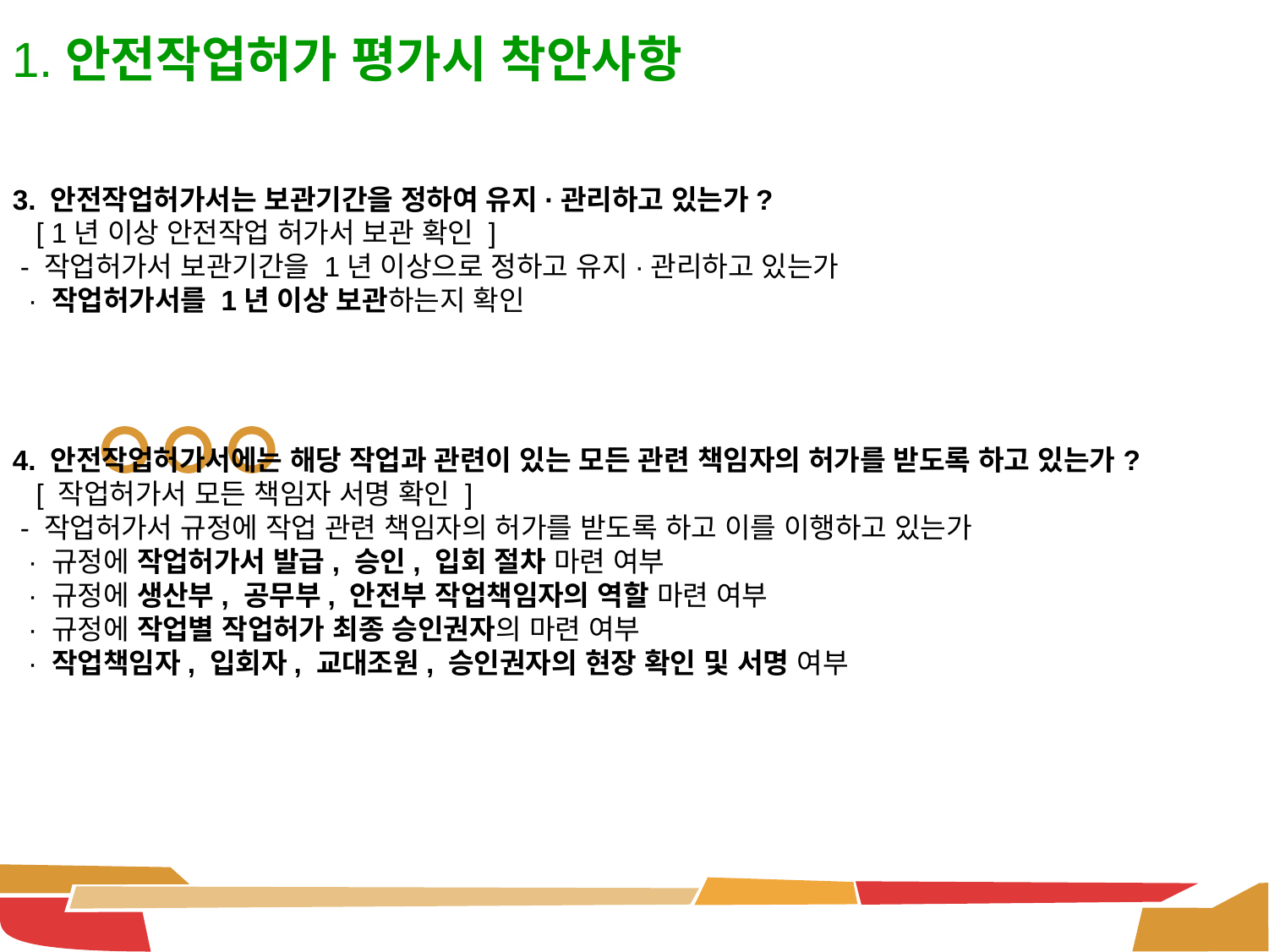

1.안전작업허가 평가시 착안사항
3. 안전작업허가서는 보관기간을 정하여 유지·관리하고 있는가?
   [ 1년 이상 안전작업 허가서 보관 확인 ]
 - 작업허가서 보관기간을 1년 이상으로 정하고 유지·관리하고 있는가
  · 작업허가서를 1년 이상 보관하는지 확인
4. 안전작업허가서에는 해당 작업과 관련이 있는 모든 관련 책임자의 허가를 받도록 하고 있는가?
   [ 작업허가서 모든 책임자 서명 확인 ]
 - 작업허가서 규정에 작업 관련 책임자의 허가를 받도록 하고 이를 이행하고 있는가
  · 규정에 작업허가서 발급, 승인, 입회 절차 마련 여부
  · 규정에 생산부, 공무부, 안전부 작업책임자의 역할 마련 여부
  · 규정에 작업별 작업허가 최종 승인권자의 마련 여부
  · 작업책임자, 입회자, 교대조원, 승인권자의 현장 확인 및 서명 여부